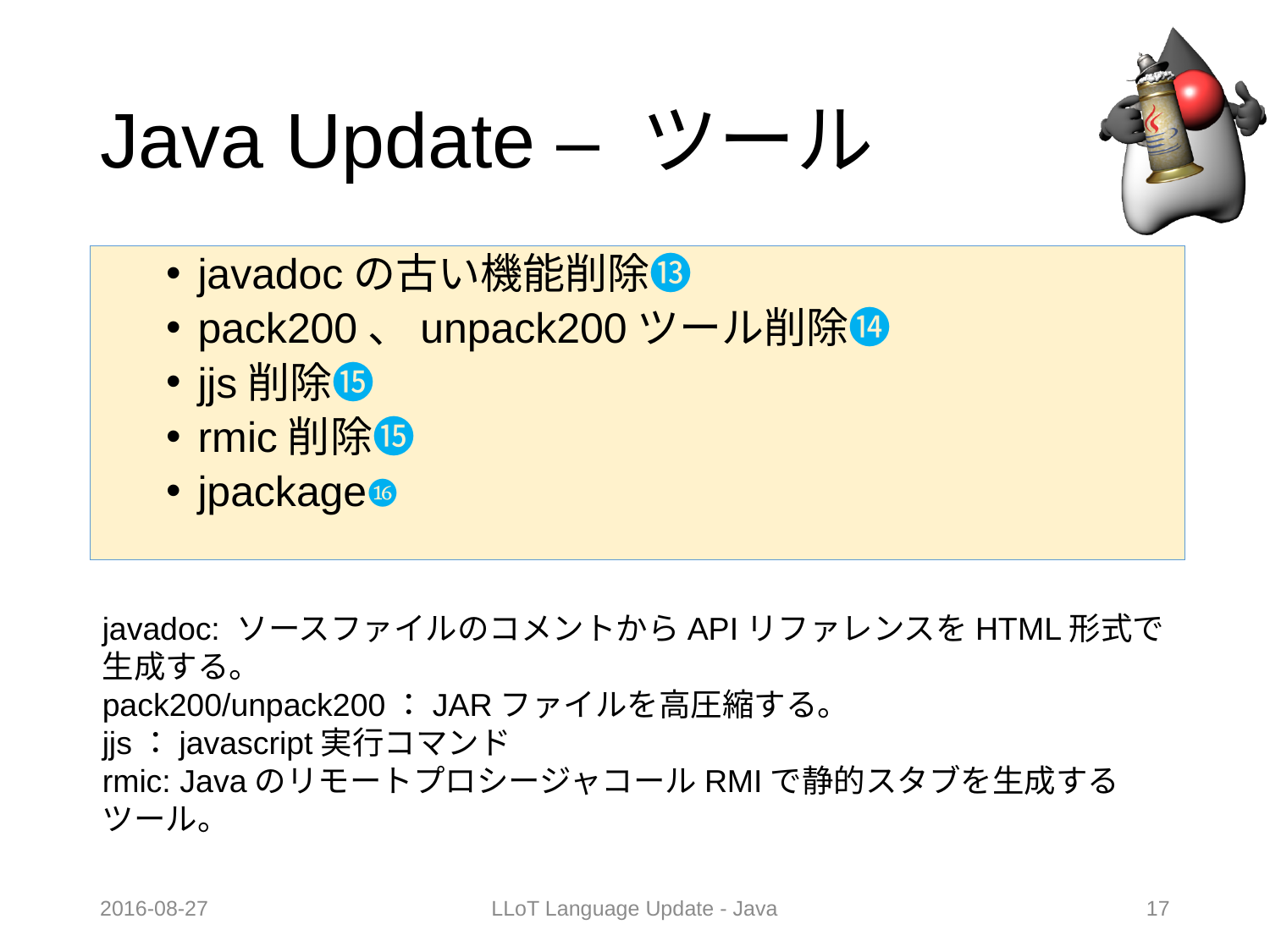

# Java Update – ツール
javadocの古い機能削除⓭
pack200、unpack200ツール削除⓮
jjs削除⓯
rmic削除⓯
jpackage⓰

javadoc: ソースファイルのコメントからAPIリファレンスをHTML形式で生成する。
pack200/unpack200：JARファイルを高圧縮する。
jjs：javascript実行コマンド
rmic: JavaのリモートプロシージャコールRMIで静的スタブを生成するツール。
2016-08-27
LLoT Language Update - Java
17